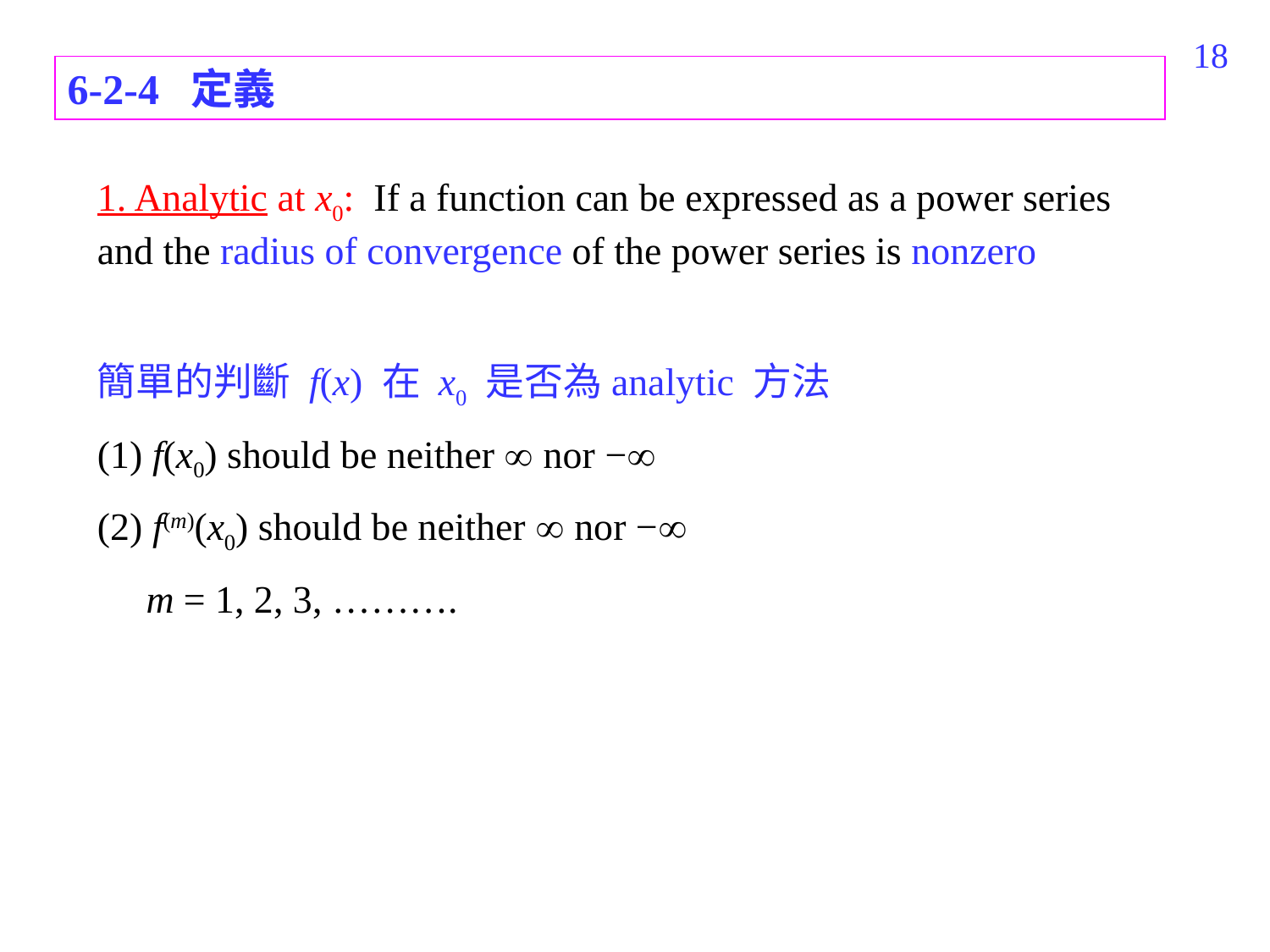

18
6-2-4  定義
1. Analytic at x0:  If a function can be expressed as a power series and the radius of convergence of the power series is nonzero

簡單的判斷 f(x) 在 x0 是否為analytic 方法
(1) f(x0) should be neither ∞ nor −∞
(2) f(m)(x0) should be neither ∞ nor −∞
     m = 1, 2, 3, ……….